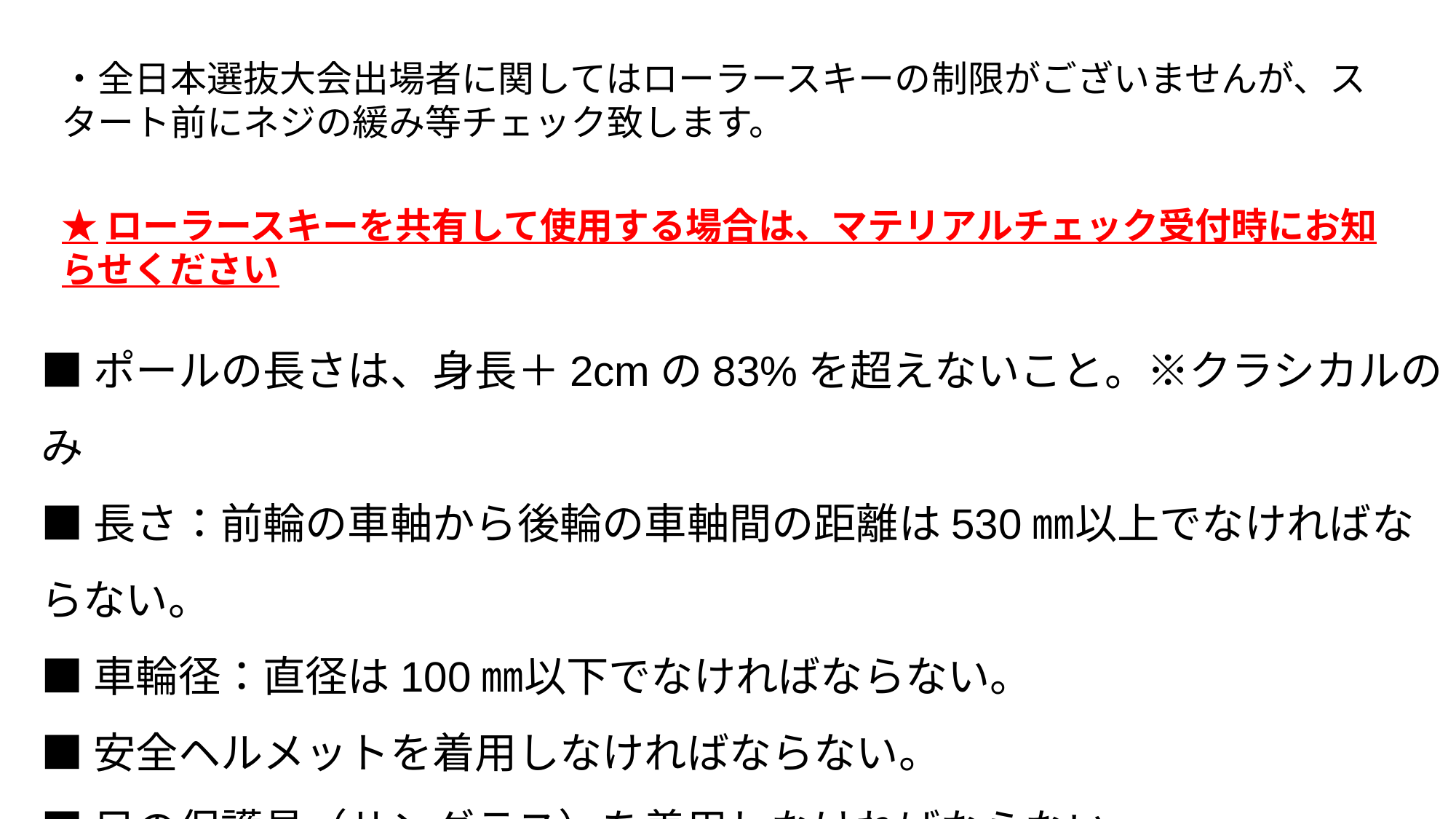

・全日本選抜大会出場者に関してはローラースキーの制限がございませんが、スタート前にネジの緩み等チェック致します。

★ローラースキーを共有して使用する場合は、マテリアルチェック受付時にお知らせください
■ポールの長さは、身長＋2cmの83%を超えないこと。※クラシカルのみ
■長さ：前輪の車軸から後輪の車軸間の距離は530㎜以上でなければならない。
■車輪径：直径は100㎜以下でなければならない。
■安全ヘルメットを着用しなければならない。
■目の保護具（サングラス）を着用しなければならない。